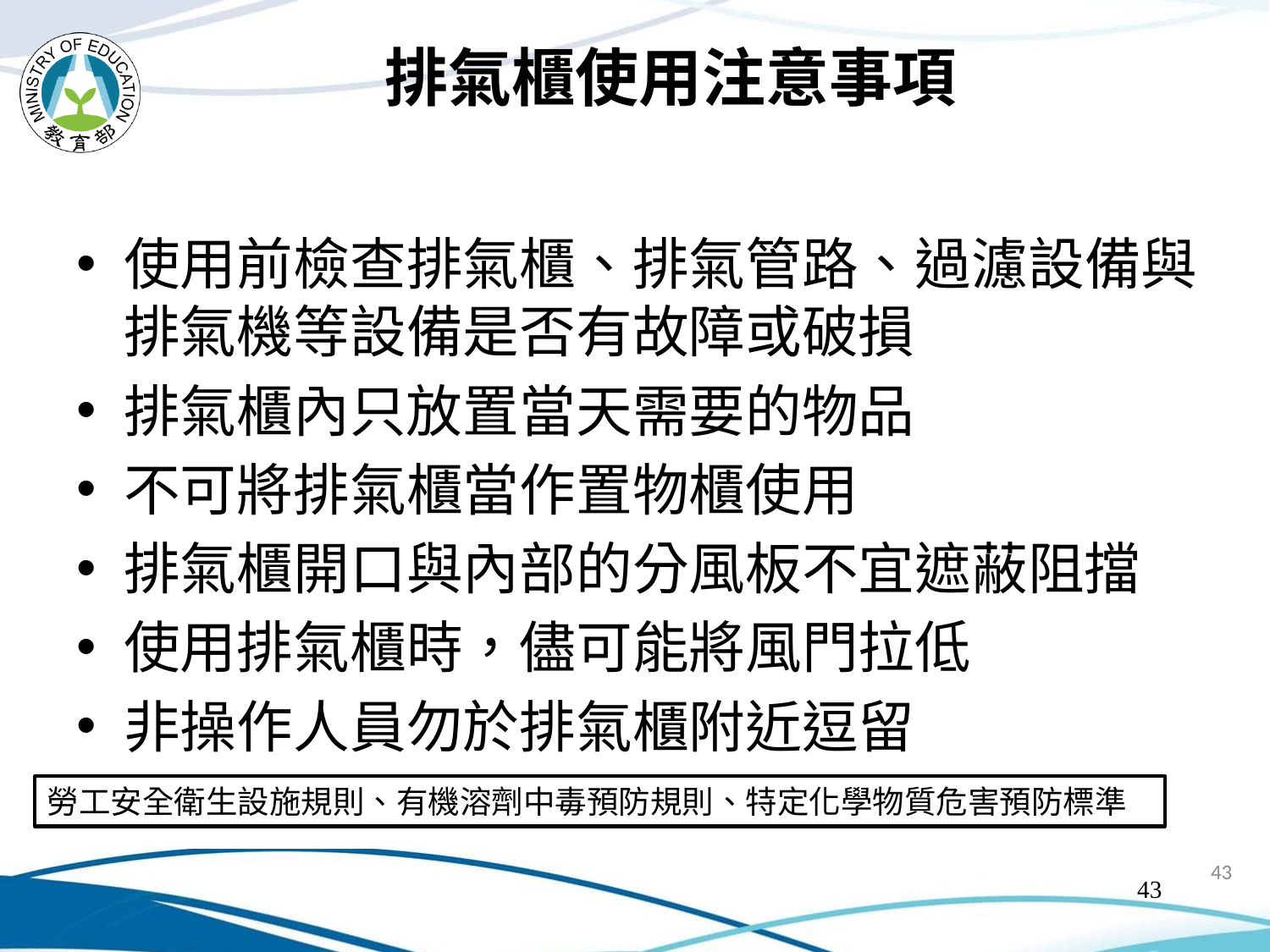

# 排氣櫃使用注意事項
使用前檢查排氣櫃、排氣管路、過濾設備與排氣機等設備是否有故障或破損
排氣櫃內只放置當天需要的物品
不可將排氣櫃當作置物櫃使用
排氣櫃開口與內部的分風板不宜遮蔽阻擋
使用排氣櫃時，儘可能將風門拉低
非操作人員勿於排氣櫃附近逗留
勞工安全衛生設施規則、有機溶劑中毒預防規則、特定化學物質危害預防標準
43
43